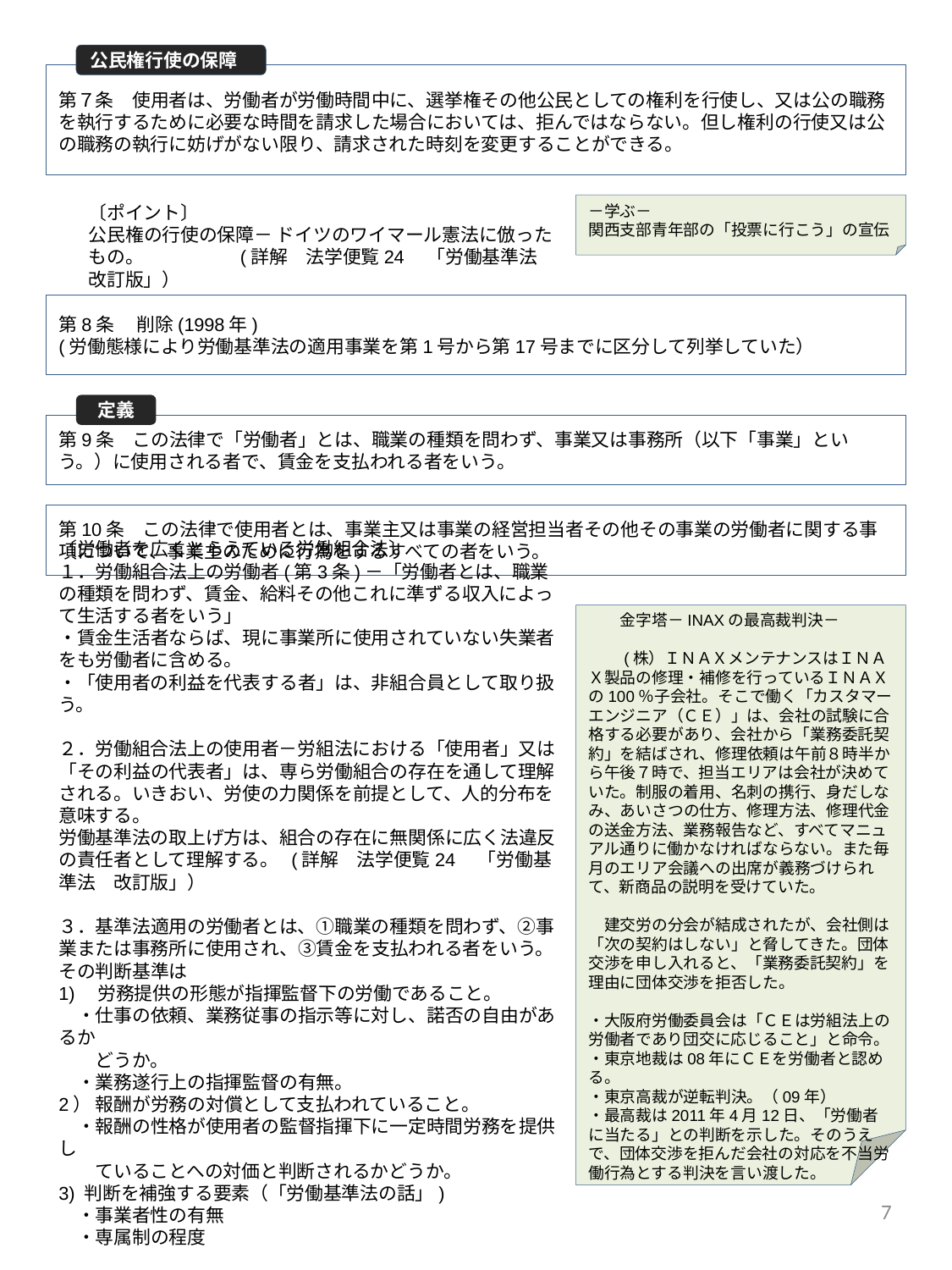

公民権行使の保障

第７条　使用者は、労働者が労働時間中に、選挙権その他公民としての権利を行使し、又は公の職務を執行するために必要な時間を請求した場合においては、拒んではならない。但し権利の行使又は公の職務の執行に妨げがない限り、請求された時刻を変更することができる。

〔ポイント〕
公民権の行使の保障－ ドイツのワイマール憲法に倣ったもの。　　　　　(詳解　法学便覧24　「労働基準法　改訂版」）
－学ぶ－
関西支部青年部の「投票に行こう」の宣伝
第8条 　削除(1998年)
(労働態様により労働基準法の適用事業を第1号から第17号までに区分して列挙していた）
定義

第9条　この法律で「労働者」とは、職業の種類を問わず、事業又は事務所（以下「事業」という。）に使用される者で、賃金を支払われる者をいう。

第10条　この法律で使用者とは、事業主又は事業の経営担当者その他その事業の労働者に関する事項について、事業主のために行為をするすべての者をいう。

〔労働者を広くとらえている労働組合法〕
１．労働組合法上の労働者(第3条)－「労働者とは、職業の種類を問わず、賃金、給料その他これに準ずる収入によって生活する者をいう」
・賃金生活者ならば、現に事業所に使用されていない失業者をも労働者に含める。
・「使用者の利益を代表する者」は、非組合員として取り扱う。

２．労働組合法上の使用者－労組法における「使用者」又は「その利益の代表者」は、専ら労働組合の存在を通して理解される。いきおい、労使の力関係を前提として、人的分布を意味する。
労働基準法の取上げ方は、組合の存在に無関係に広く法違反の責任者として理解する。  (詳解　法学便覧24　「労働基準法　改訂版」）

３．基準法適用の労働者とは、①職業の種類を問わず、②事業または事務所に使用され、③賃金を支払われる者をいう。その判断基準は
1)　労務提供の形態が指揮監督下の労働であること。
　・仕事の依頼、業務従事の指示等に対し、諾否の自由があるか
　　どうか。
　・業務遂行上の指揮監督の有無。
2） 報酬が労務の対償として支払われていること。
　・報酬の性格が使用者の監督指揮下に一定時間労務を提供し
　　ていることへの対価と判断されるかどうか。
3) 判断を補強する要素（「労働基準法の話」)
　・事業者性の有無
　・専属制の程度

　　金字塔－INAXの最高裁判決－

　　(株）ＩＮＡＸメンテナンスはＩＮＡＸ製品の修理・補修を行っているＩＮＡＸの100％子会社。そこで働く「カスタマーエンジニア（ＣＥ）」は、会社の試験に合格する必要があり、会社から「業務委託契約」を結ばされ、修理依頼は午前８時半から午後７時で、担当エリアは会社が決めていた。制服の着用、名刺の携行、身だしなみ、あいさつの仕方、修理方法、修理代金の送金方法、業務報告など、すべてマニュアル通りに働かなければならない。また毎月のエリア会議への出席が義務づけられて、新商品の説明を受けていた。

　建交労の分会が結成されたが、会社側は「次の契約はしない」と脅してきた。団体交渉を申し入れると、「業務委託契約」を理由に団体交渉を拒否した。

・大阪府労働委員会は「ＣＥは労組法上の労働者であり団交に応じること」と命令。
・東京地裁は08年にＣＥを労働者と認める。
・東京高裁が逆転判決。（09年）
・最高裁は2011年4月12日、「労働者に当たる」との判断を示した。そのうえで、団体交渉を拒んだ会社の対応を不当労働行為とする判決を言い渡した。

7